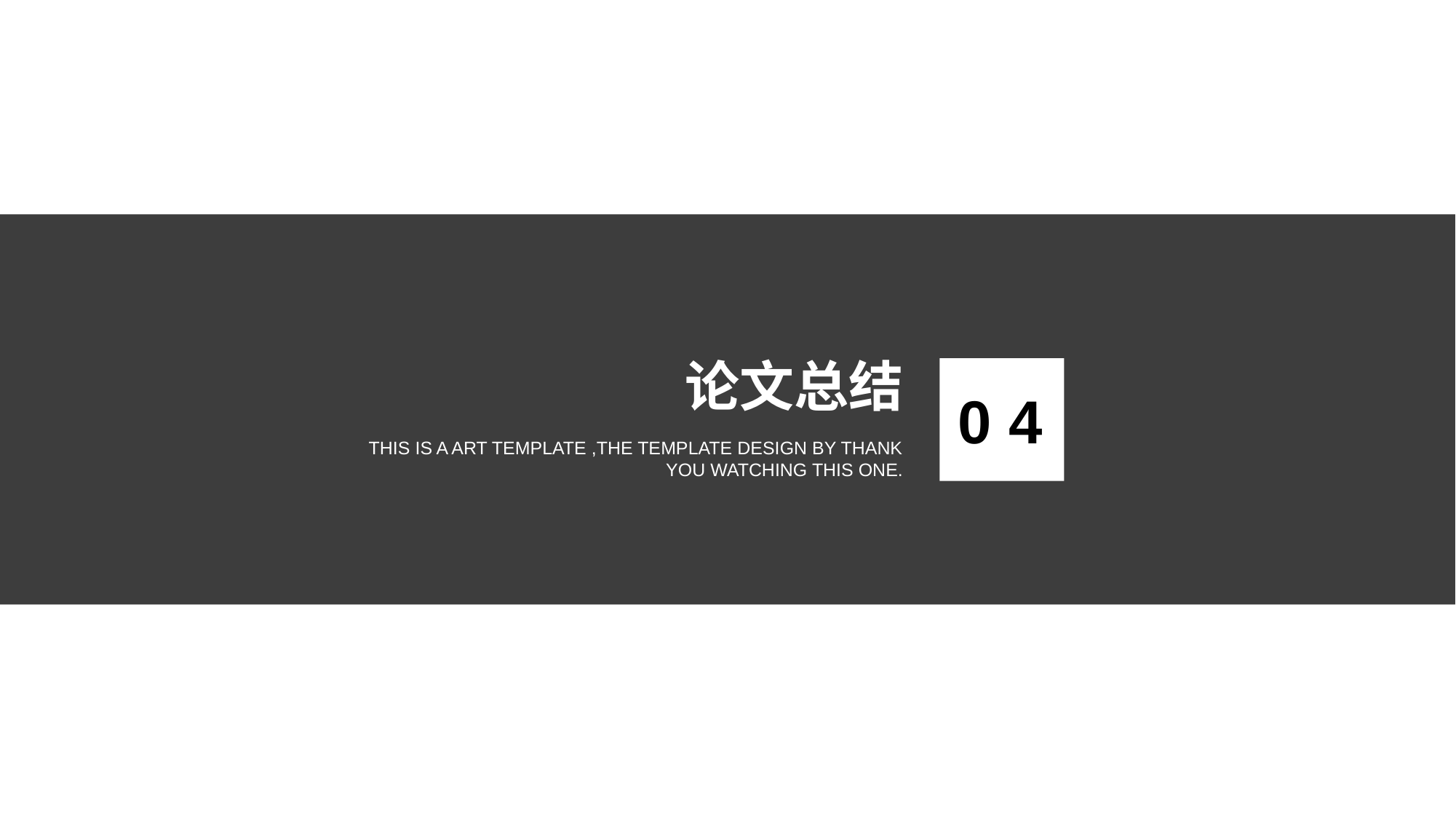

论文总结

0 4
THIS IS A ART TEMPLATE ,THE TEMPLATE DESIGN BY THANK YOU WATCHING THIS ONE.